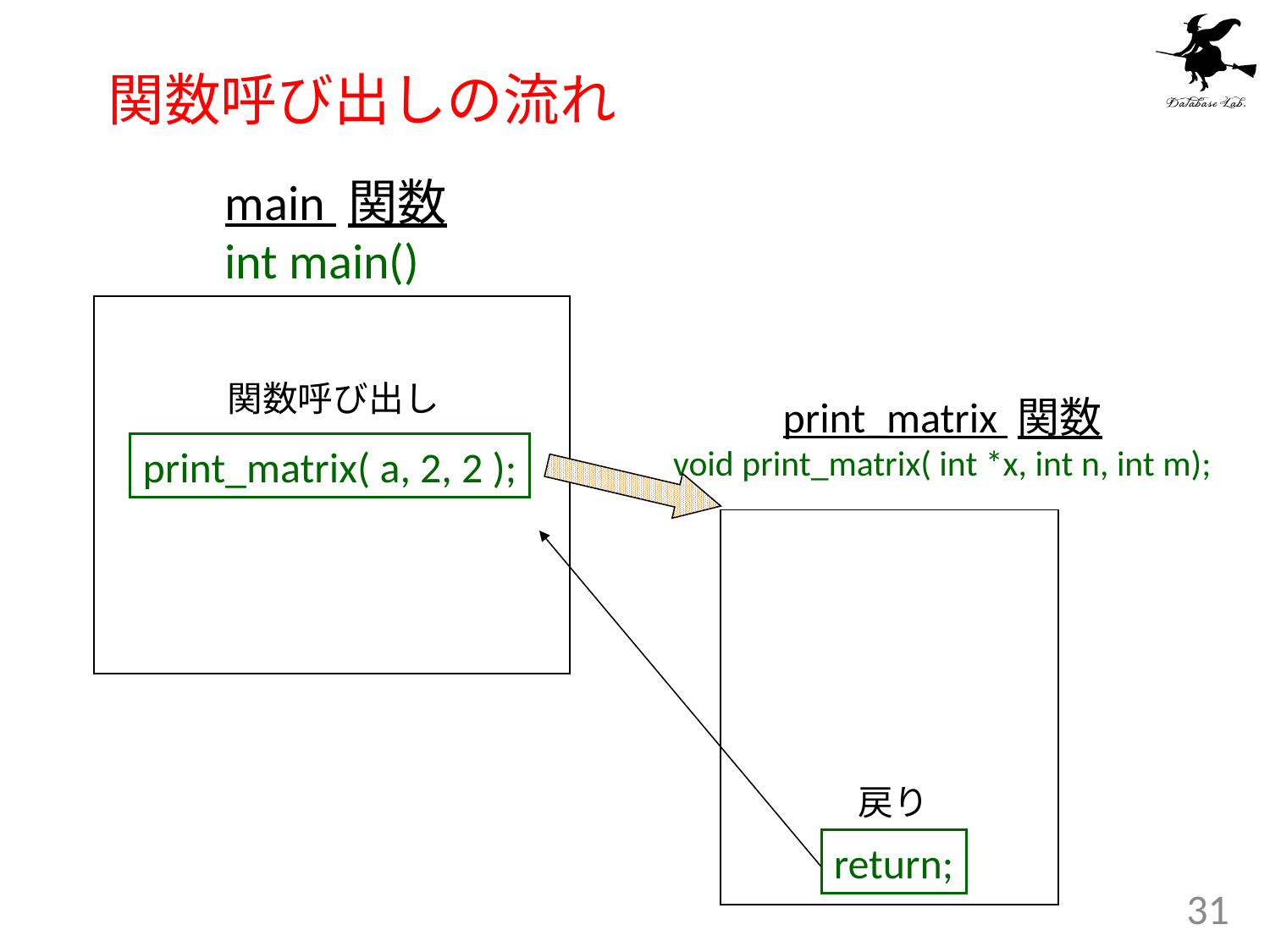

# 関数呼び出しの流れ
main 関数
int main()

関数呼び出し
print_matrix 関数
void print_matrix( int *x, int n, int m);
print_matrix( a, 2, 2 );

戻り
return;
31